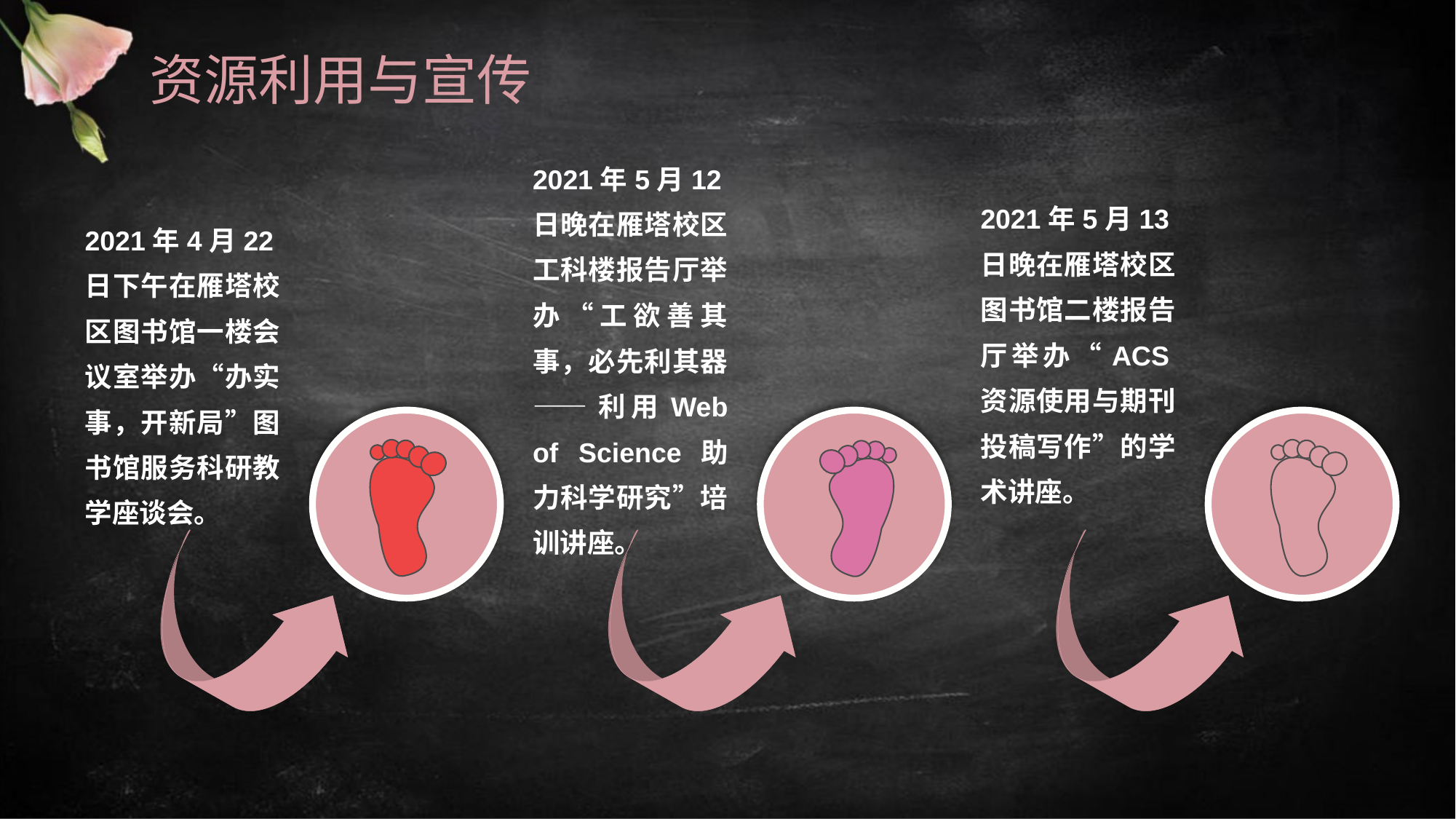

# 资源利用与宣传
2021年5月12日晚在雁塔校区工科楼报告厅举办“工欲善其事，必先利其器——利用Web of Science助力科学研究”培训讲座。
2021年5月13日晚在雁塔校区图书馆二楼报告厅举办“ACS资源使用与期刊投稿写作”的学术讲座。
2021年4月22日下午在雁塔校区图书馆一楼会议室举办“办实事，开新局”图书馆服务科研教学座谈会。